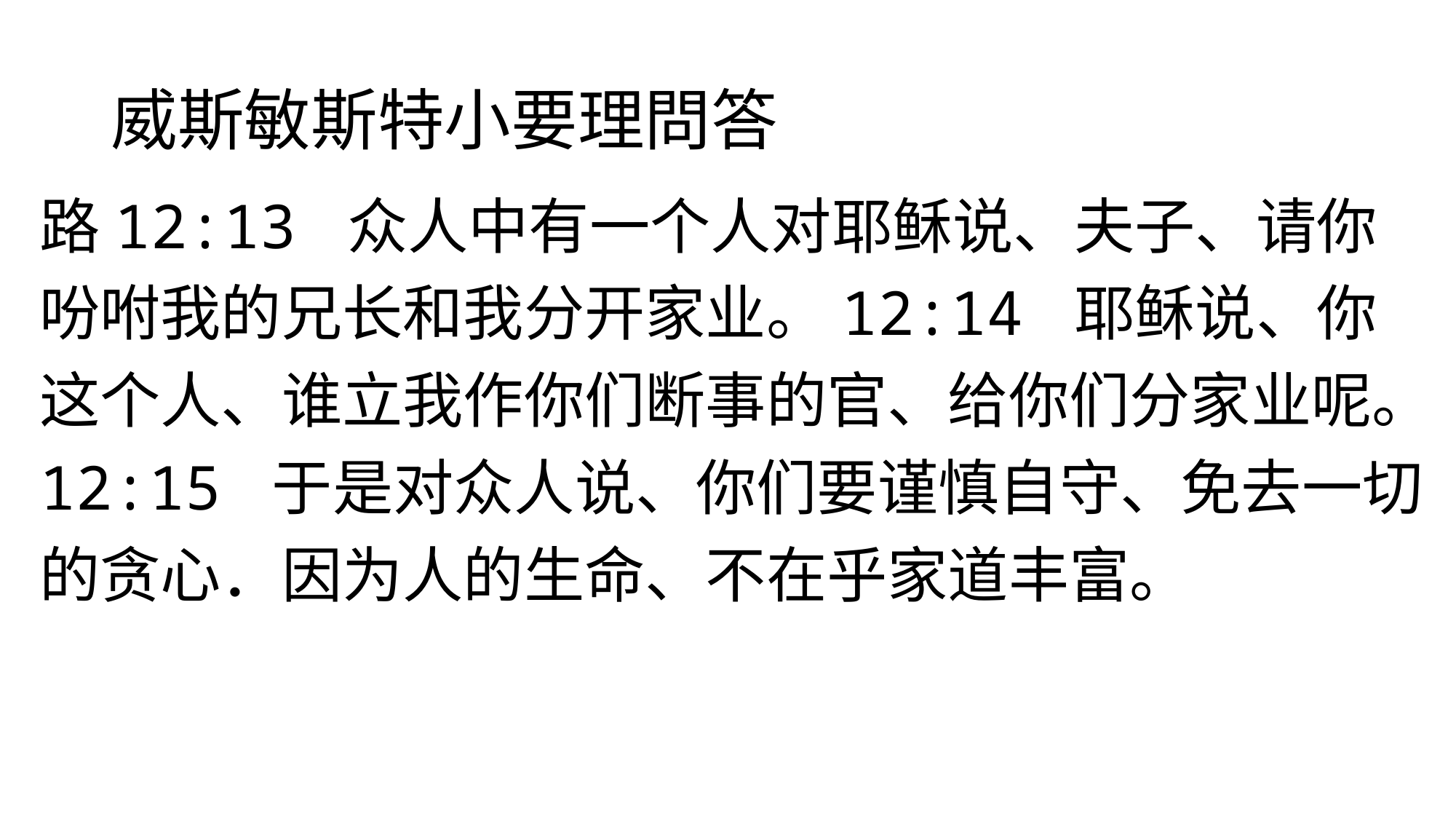

# 威斯敏斯特小要理問答
路12:13 众人中有一个人对耶稣说、夫子、请你吩咐我的兄长和我分开家业。12:14 耶稣说、你这个人、谁立我作你们断事的官、给你们分家业呢。12:15 于是对众人说、你们要谨慎自守、免去一切的贪心．因为人的生命、不在乎家道丰富。